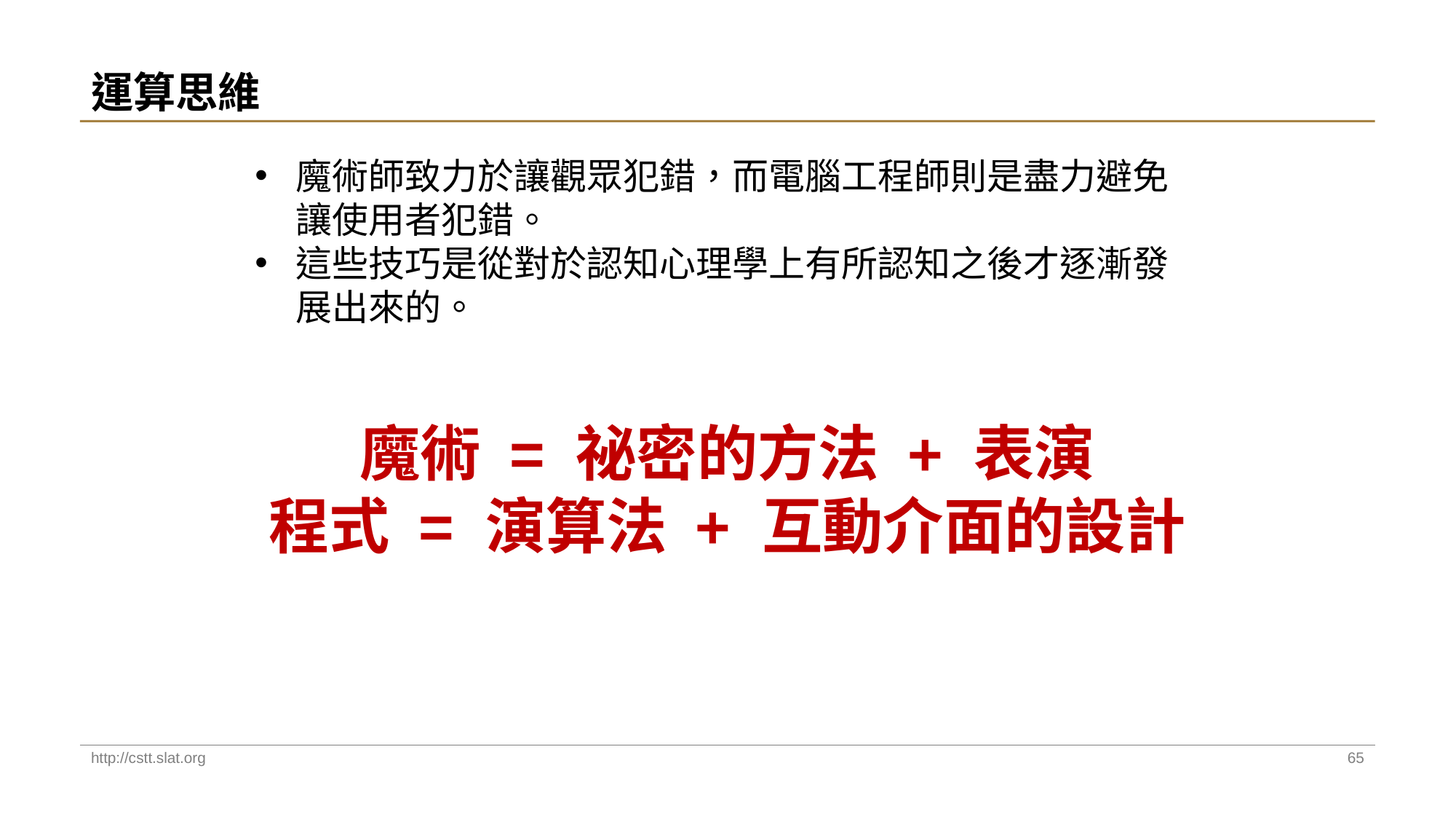

# 運算思維
魔術師致力於讓觀眾犯錯，而電腦工程師則是盡力避免讓使用者犯錯。
這些技巧是從對於認知心理學上有所認知之後才逐漸發展出來的。

魔術 = 祕密的方法 + 表演
程式 = 演算法 + 互動介面的設計
http://cstt.slat.org
65